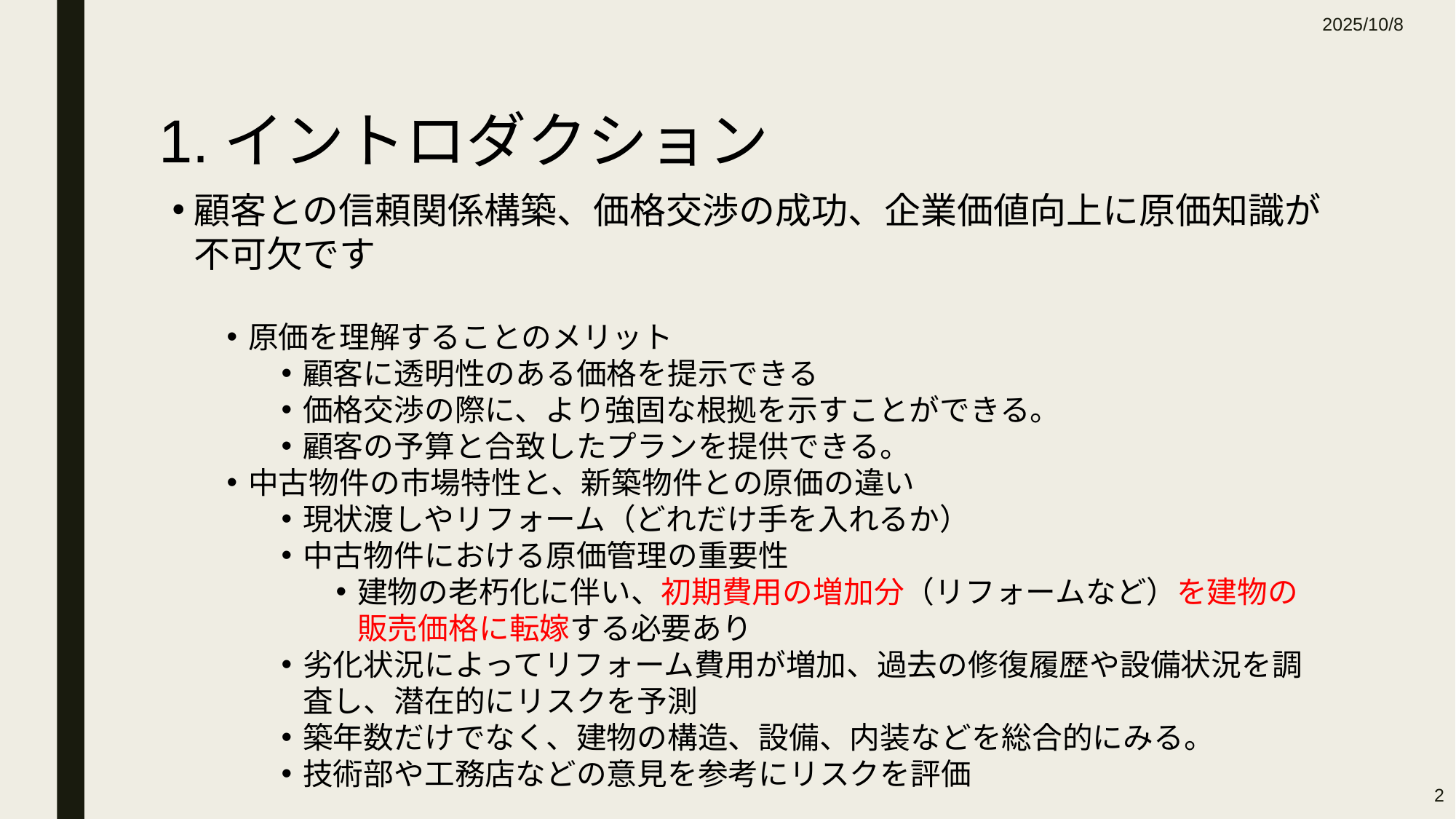

2025/10/8
1.イントロダクション
顧客との信頼関係構築、価格交渉の成功、企業価値向上に原価知識が不可欠です

原価を理解することのメリット
顧客に透明性のある価格を提示できる
価格交渉の際に、より強固な根拠を示すことができる。
顧客の予算と合致したプランを提供できる。
中古物件の市場特性と、新築物件との原価の違い
現状渡しやリフォーム（どれだけ手を入れるか）
中古物件における原価管理の重要性
建物の老朽化に伴い、初期費用の増加分（リフォームなど）を建物の販売価格に転嫁する必要あり
劣化状況によってリフォーム費用が増加、過去の修復履歴や設備状況を調査し、潜在的にリスクを予測
築年数だけでなく、建物の構造、設備、内装などを総合的にみる。
技術部や工務店などの意見を参考にリスクを評価
2